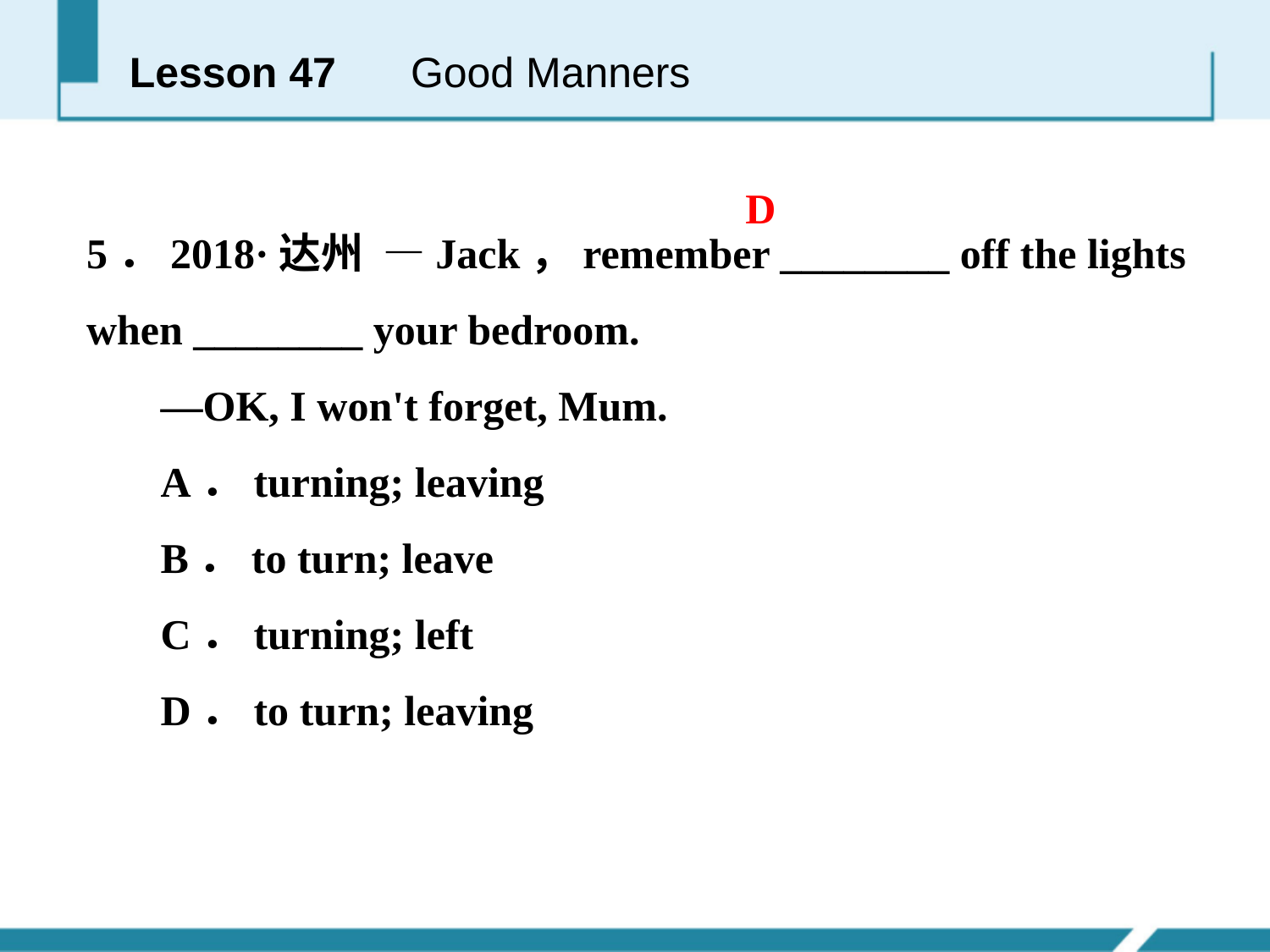

Lesson 47 　Good Manners
D
5．2018·达州  —Jack，remember ________ off the lights when ________ your bedroom.
       —OK, I won't forget, Mum.
       A．turning; leaving
       B．to turn; leave
       C．turning; left
       D．to turn; leaving